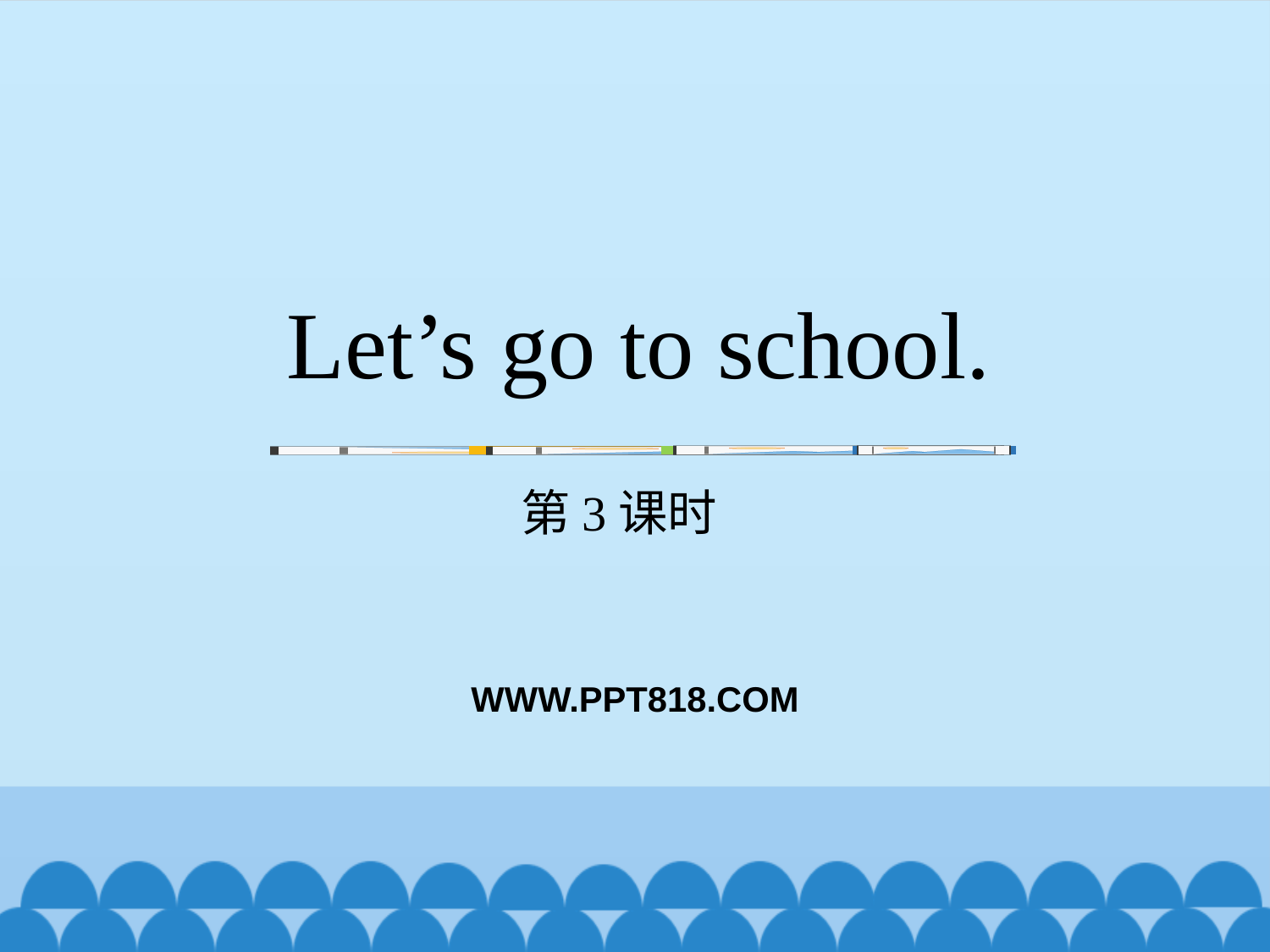

# Let’s go to school.

第3课时
WWW.PPT818.COM